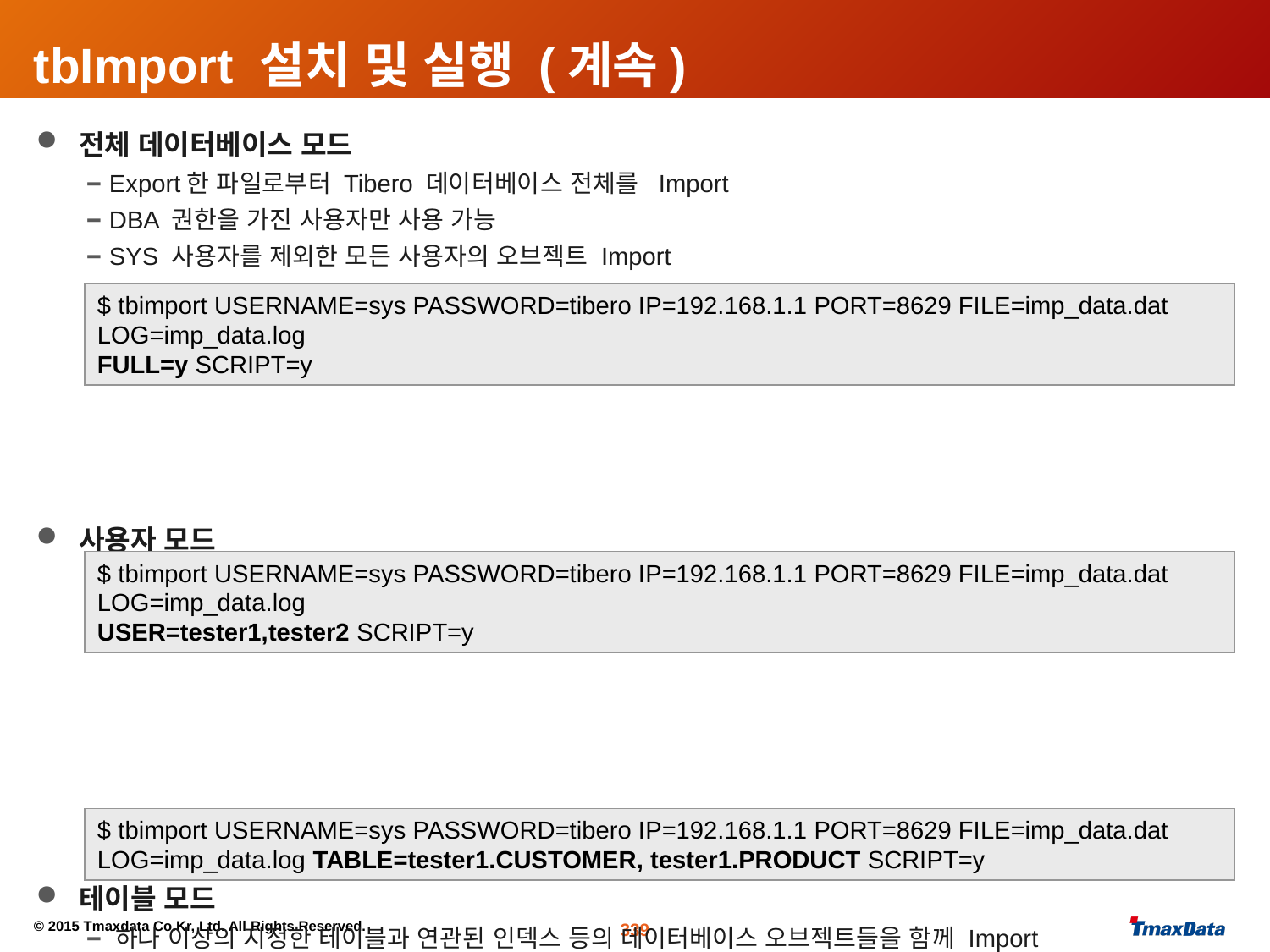

# tbImport 설치 및 실행 (계속)
 전체 데이터베이스 모드
 Export한 파일로부터 Tibero 데이터베이스 전체를  Import
 DBA 권한을 가진 사용자만 사용 가능
 SYS 사용자를 제외한 모든 사용자의 오브젝트 Import

 사용자 모드
 Import 대상 사용자를 지정하고 지정한 사용자가 소유한 모든 스키마 정보 추출
 DBA는 하나 이상의 사용자 지정 가능

 테이블 모드
 하나 이상의 지정한 테이블과 연관된 인덱스 등의 데이터베이스 오브젝트들을 함께 Import
 테이블 지정 시 소유자도 명시해야 함
$ tbimport USERNAME=sys PASSWORD=tibero IP=192.168.1.1 PORT=8629 FILE=imp_data.dat LOG=imp_data.log
FULL=y SCRIPT=y
$ tbimport USERNAME=sys PASSWORD=tibero IP=192.168.1.1 PORT=8629 FILE=imp_data.dat LOG=imp_data.log
USER=tester1,tester2 SCRIPT=y
$ tbimport USERNAME=sys PASSWORD=tibero IP=192.168.1.1 PORT=8629 FILE=imp_data.dat LOG=imp_data.log TABLE=tester1.CUSTOMER, tester1.PRODUCT SCRIPT=y